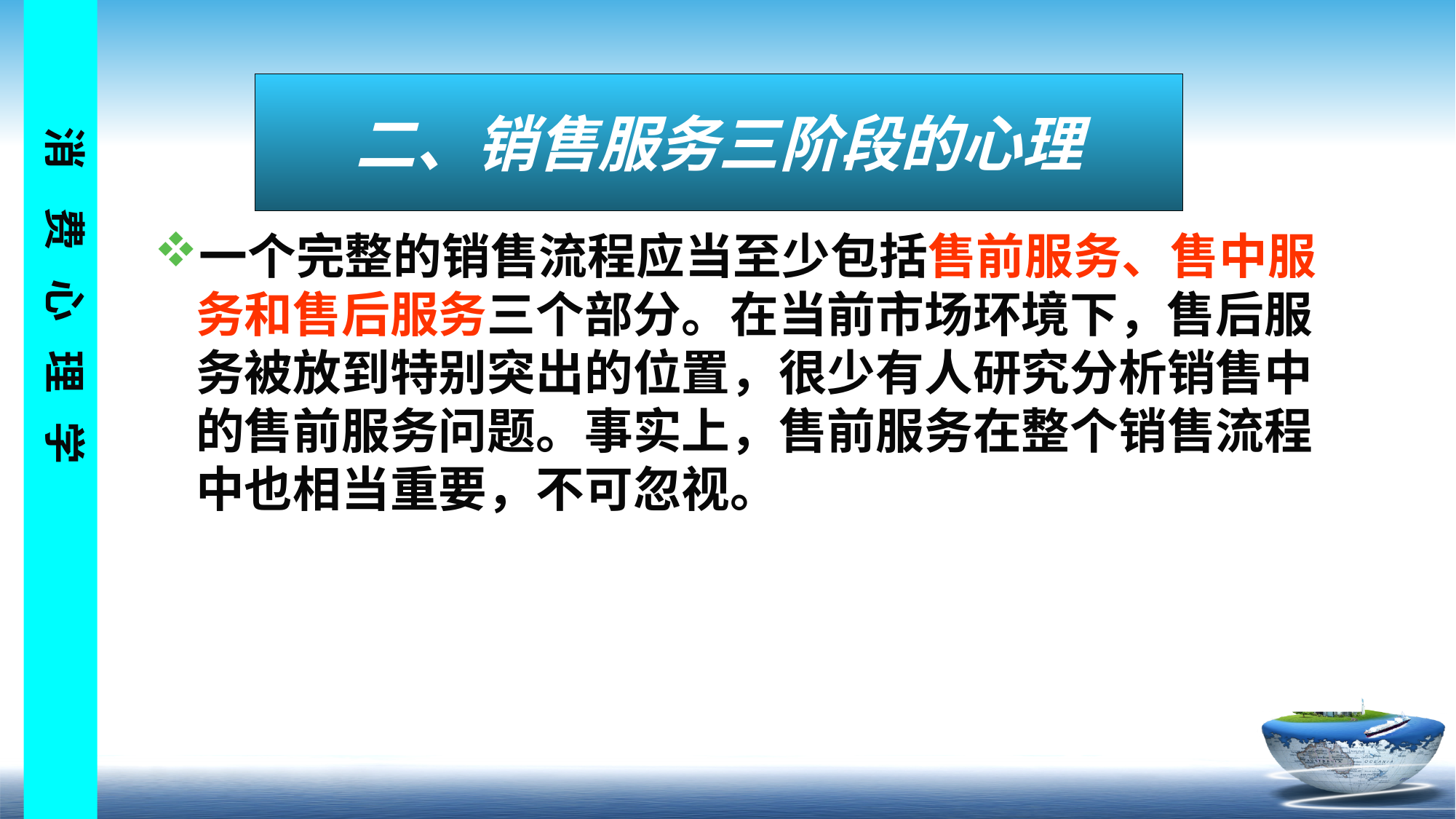

# 二、销售服务三阶段的心理
一个完整的销售流程应当至少包括售前服务、售中服务和售后服务三个部分。在当前市场环境下，售后服务被放到特别突出的位置，很少有人研究分析销售中的售前服务问题。事实上，售前服务在整个销售流程中也相当重要，不可忽视。